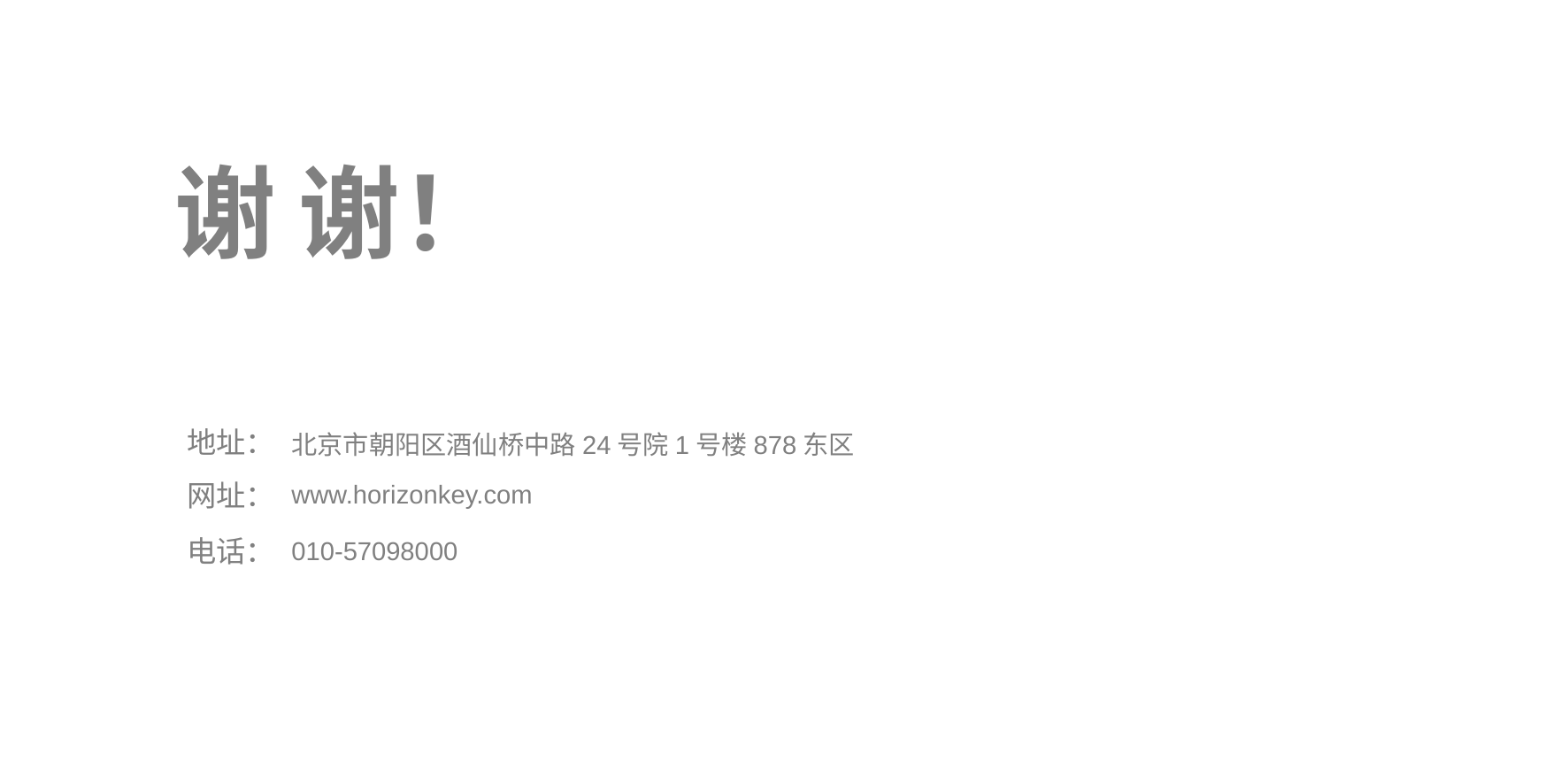

谢 谢！
地址：
北京市朝阳区酒仙桥中路24号院1号楼878东区
网址：
www.horizonkey.com
电话：
010-57098000